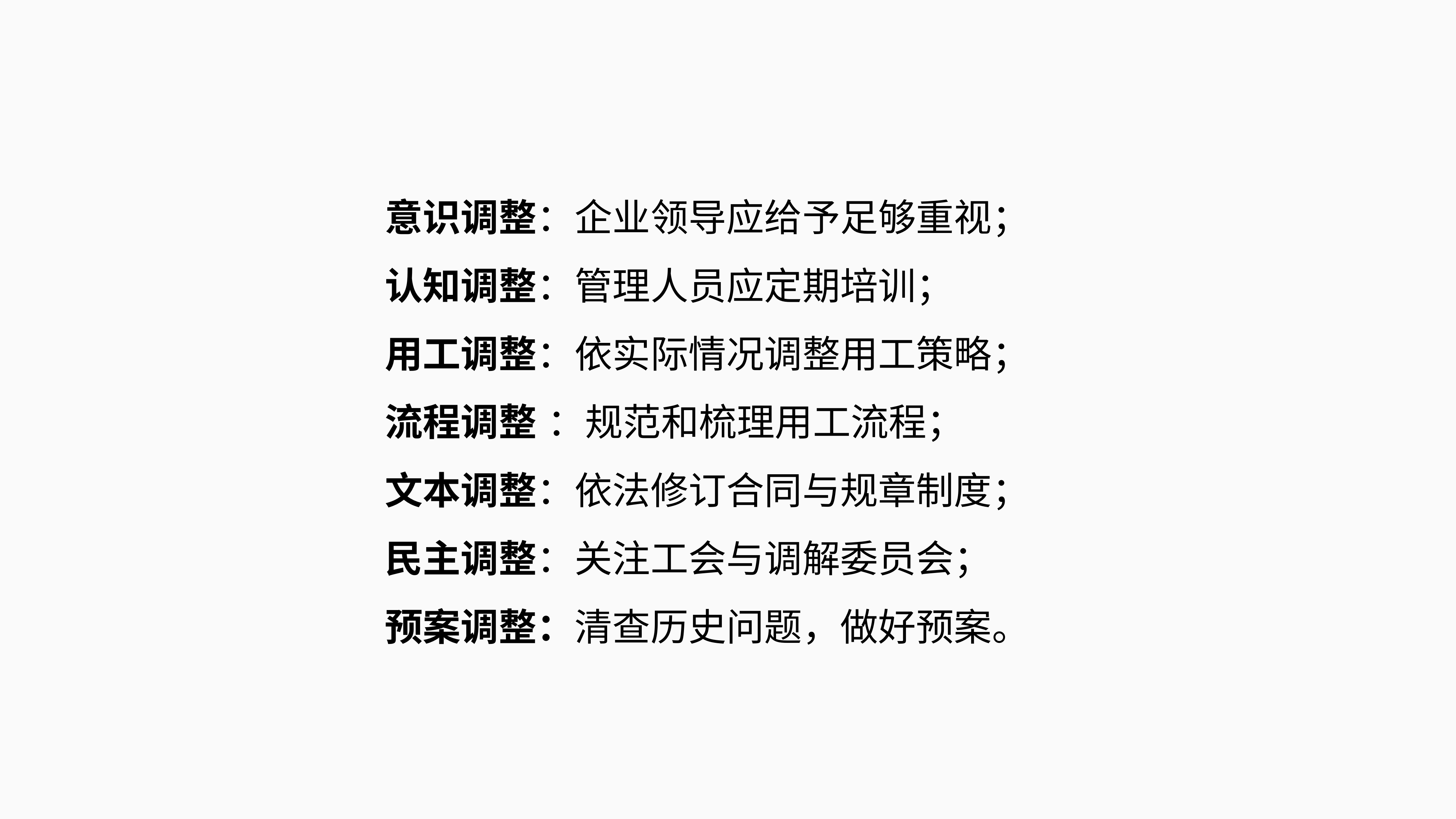

意识调整：企业领导应给予足够重视；
认知调整：管理人员应定期培训；
用工调整：依实际情况调整用工策略；
流程调整 ：规范和梳理用工流程；
文本调整：依法修订合同与规章制度；
民主调整：关注工会与调解委员会；
预案调整：清查历史问题，做好预案。